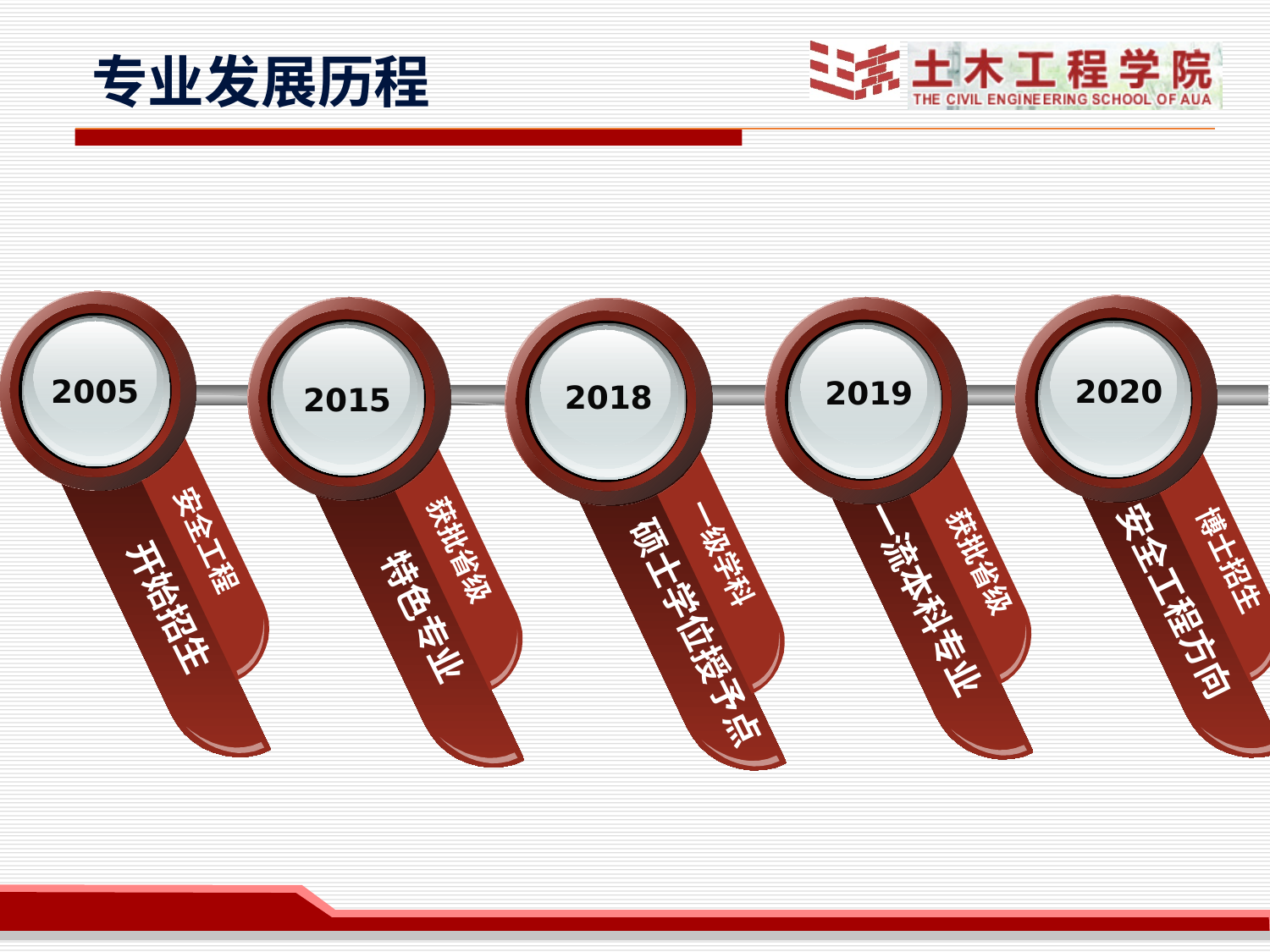

专业发展历程

安全工程
开始招生

2020

2015

2019

2018
2005

一流本科专业
获批省级
安全工程方向
一级学科
博士招生
获批省级
硕士学位授予点
特色专业